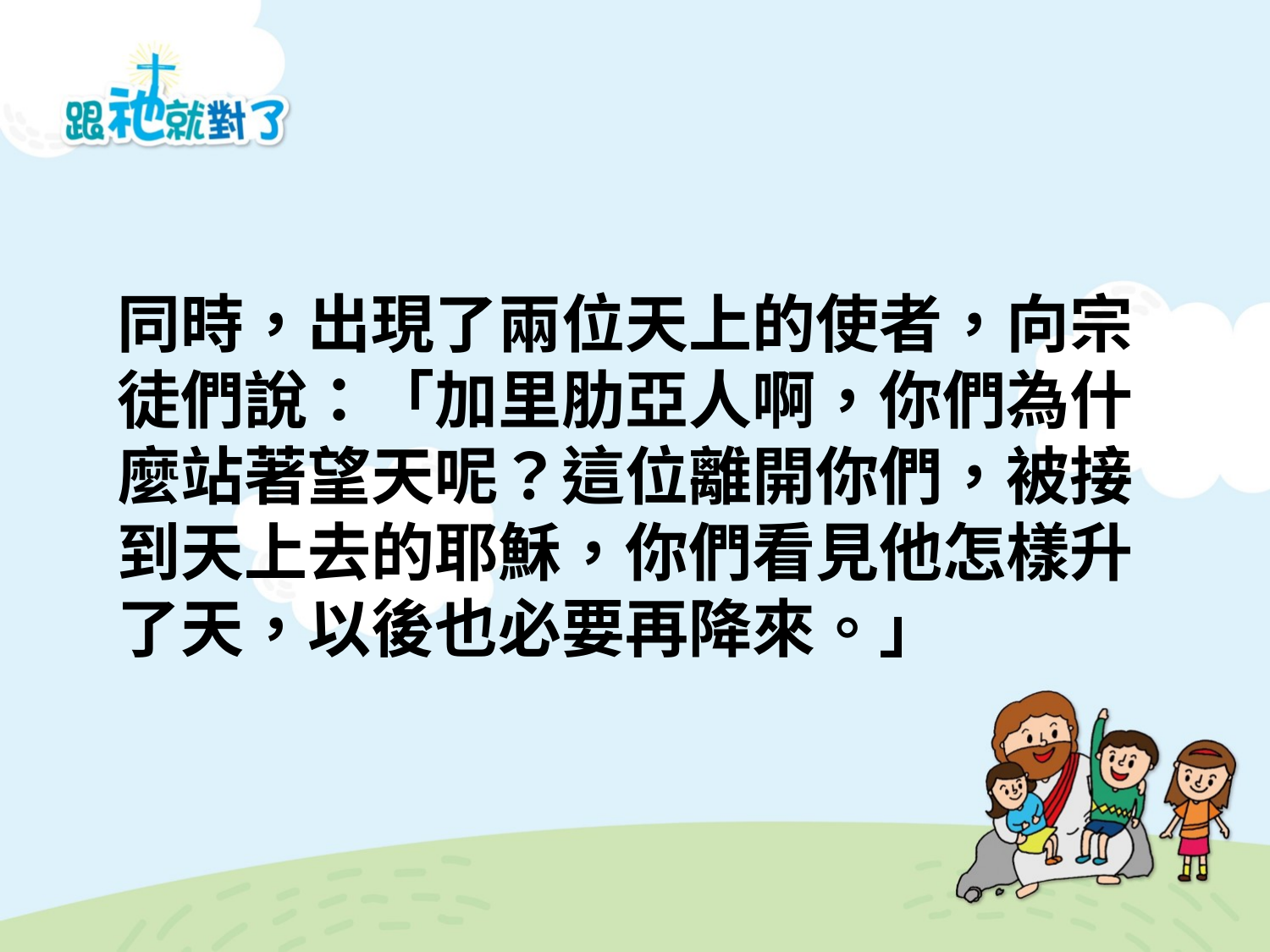

同時，出現了兩位天上的使者，向宗徒們說：「加里肋亞人啊，你們為什麼站著望天呢？這位離開你們，被接到天上去的耶穌，你們看見他怎樣升了天，以後也必要再降來。」